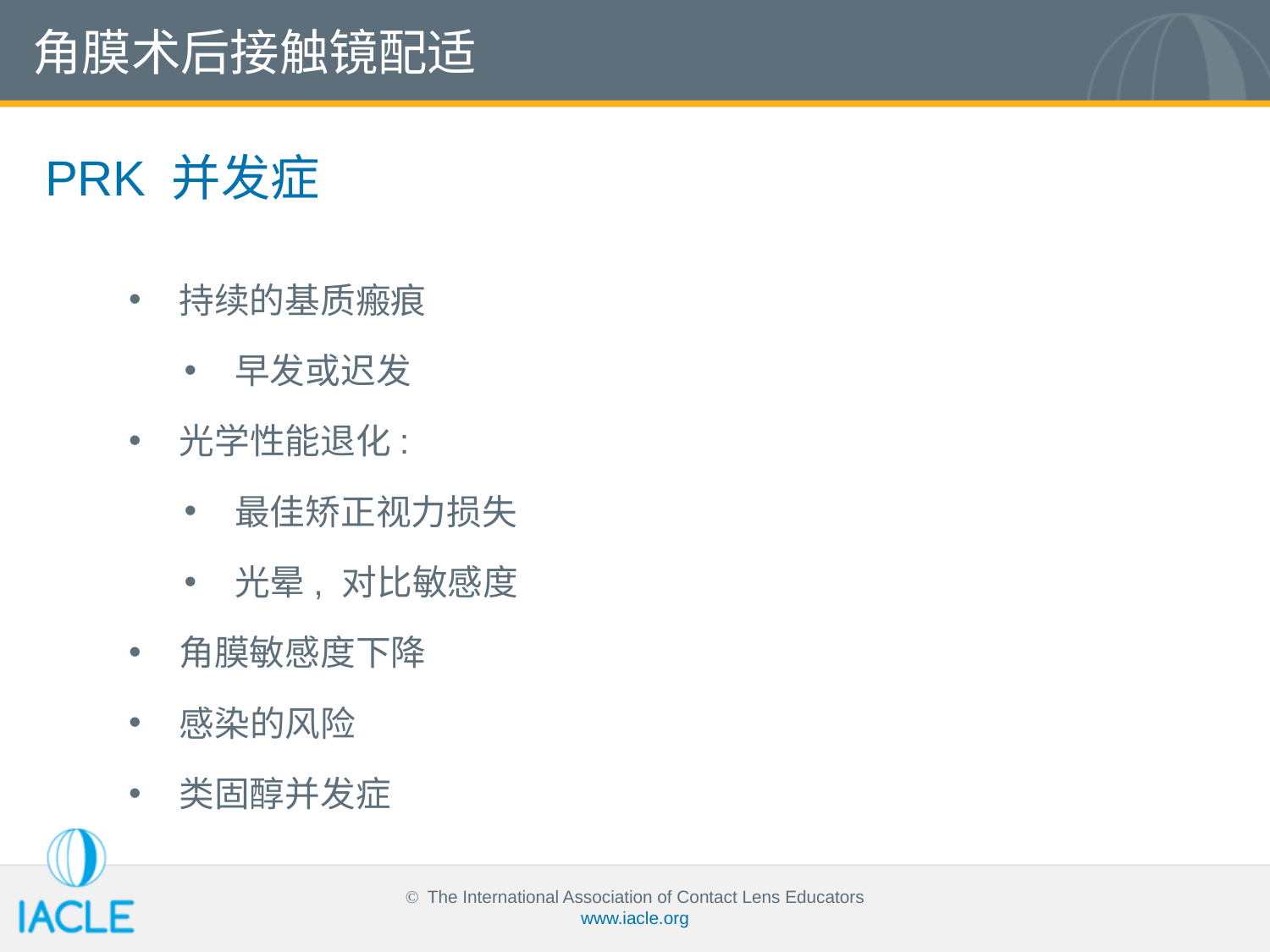

角膜术后接触镜配适
PRK 并发症
持续的基质瘢痕
早发或迟发
光学性能退化:
最佳矫正视力损失
光晕, 对比敏感度
角膜敏感度下降
感染的风险
类固醇并发症